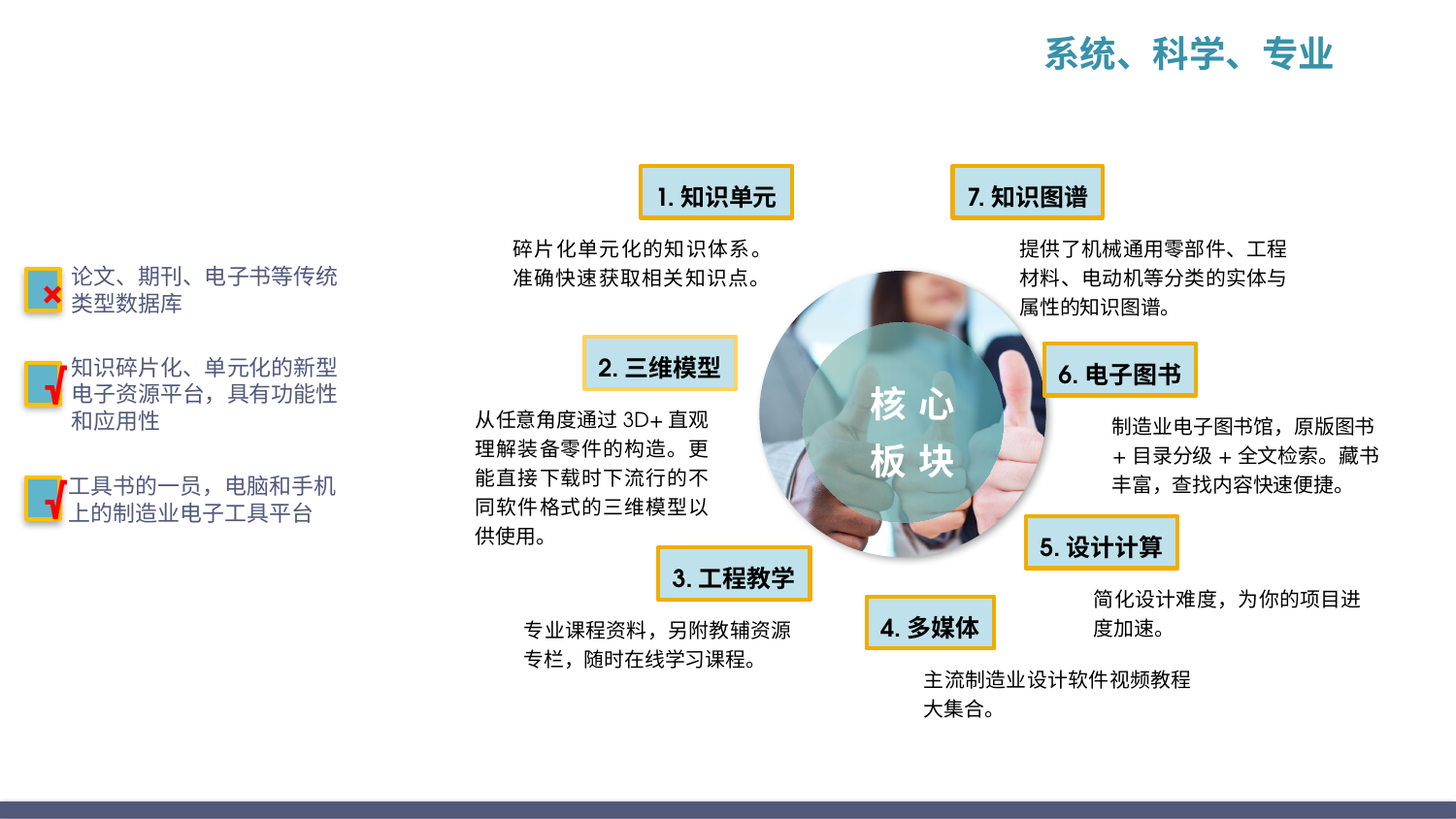

系统、科学、专业
1.知识单元
碎片化单元化的知识体系。准确快速获取相关知识点。。

核心
板块
2.三维模型
从任意角度通过3D+直观理解装备零件的构造。更能直接下载时下流行的不同软件格式的三维模型以供使用。
6.电子图书
制造业电子图书馆，原版图书+目录分级+全文检索。藏书丰富，查找内容快速便捷。。
5.设计计算
简化设计难度，为你的项目进度加速。。
3.工程教学
专业课程资料，另附教辅资源专栏，随时在线学习课程。。
4.多媒体
主流制造业设计软件视频教程大集合。。
7.知识图谱
提供了机械通用零部件、工程材料、电动机等分类的实体与属性的知识图谱。
论文、期刊、电子书等传统类型数据库
×
知识碎片化、单元化的新型电子资源平台，具有功能性和应用性
√
工具书的一员，电脑和手机上的制造业电子工具平台
√